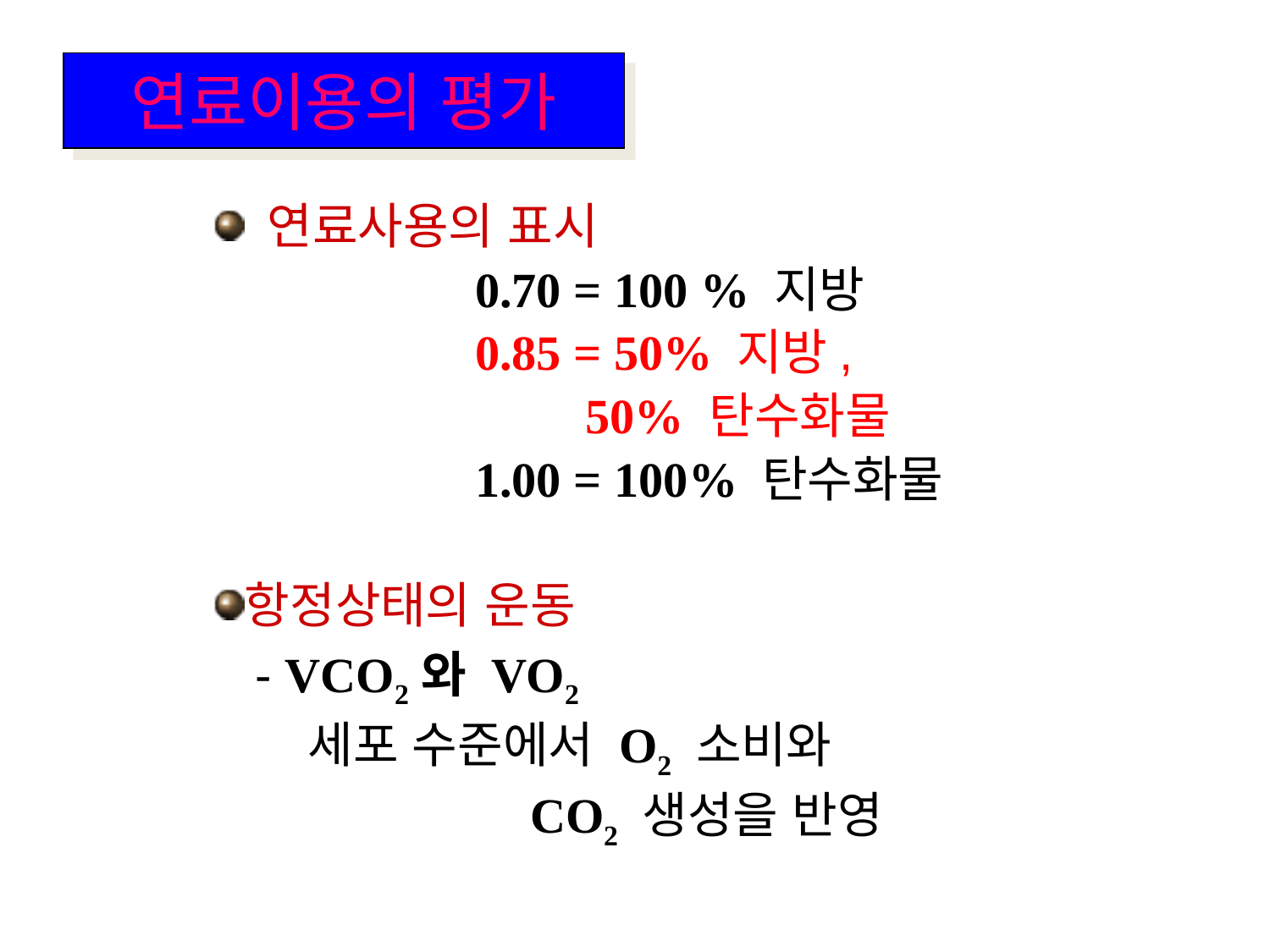

연료이용의 평가
 연료사용의 표시
                   0.70 = 100 % 지방
                   0.85 = 50% 지방,
                           50% 탄수화물
                   1.00 = 100% 탄수화물

항정상태의 운동
   - VCO2와 VO2
      세포 수준에서 O2 소비와
                       CO2 생성을 반영